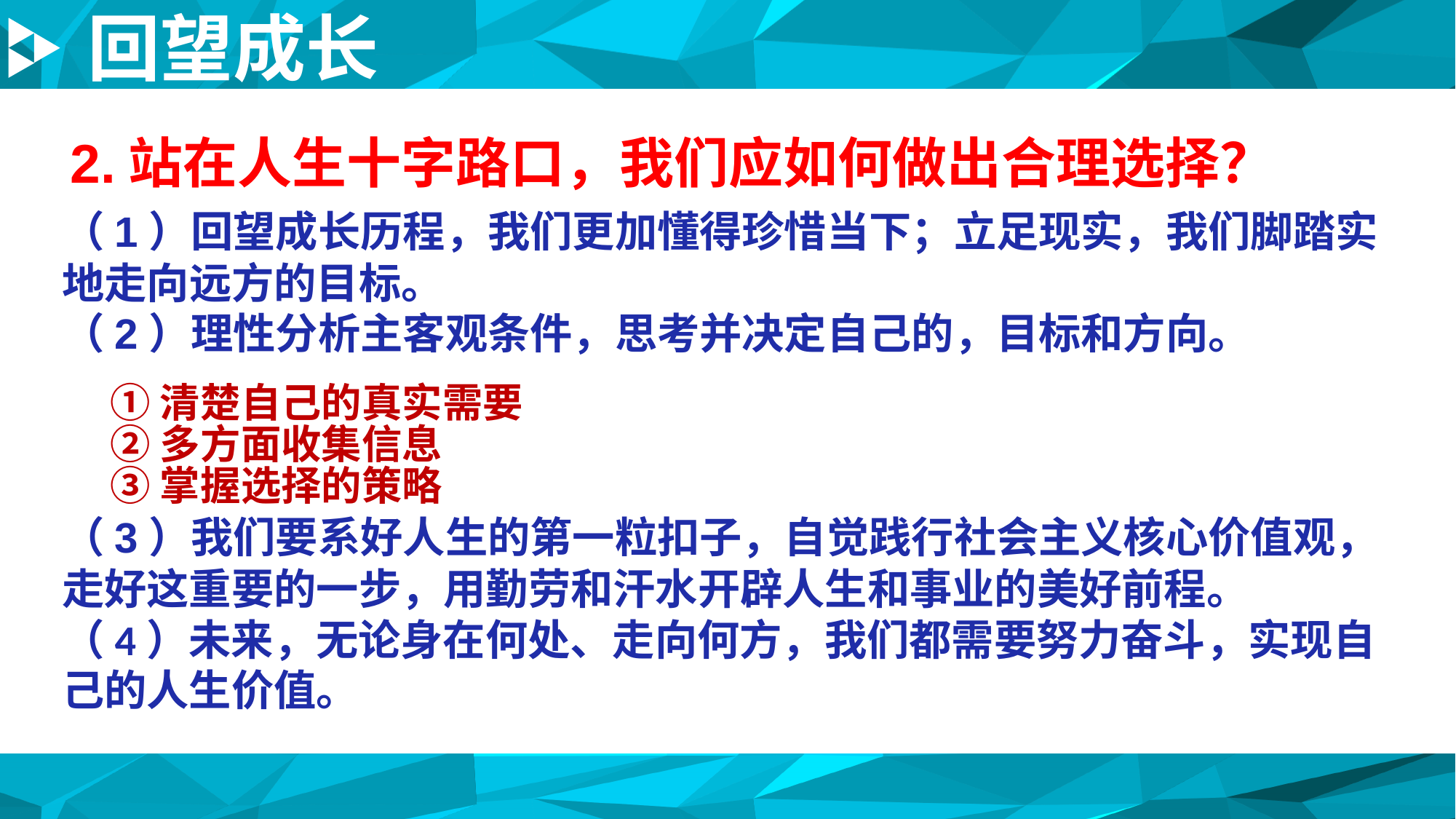

回望成长
2.站在人生十字路口，我们应如何做出合理选择？
（1）回望成长历程，我们更加懂得珍惜当下；立足现实，我们脚踏实地走向远方的目标。
（2）理性分析主客观条件，思考并决定自己的，目标和方向。

（3）我们要系好人生的第一粒扣子，自觉践行社会主义核心价值观，走好这重要的一步，用勤劳和汗水开辟人生和事业的美好前程。
（4）未来，无论身在何处、走向何方，我们都需要努力奋斗，实现自己的人生价值。

TEXT  HERE
TEXT  HERE
TEXT  HERE
TEXT  HERE
①清楚自己的真实需要
②多方面收集信息
③掌握选择的策略
TEXT HERE TEXT HERE
TEXT HERE TEXT HERE
TEXT HERE TEXT HERE
TEXT HERE TEXT HERE
TEXT HERE TEXT HERE
TEXT HERE TEXT HERE
TEXT HERE TEXT HERE
TEXT HERE TEXT HERE